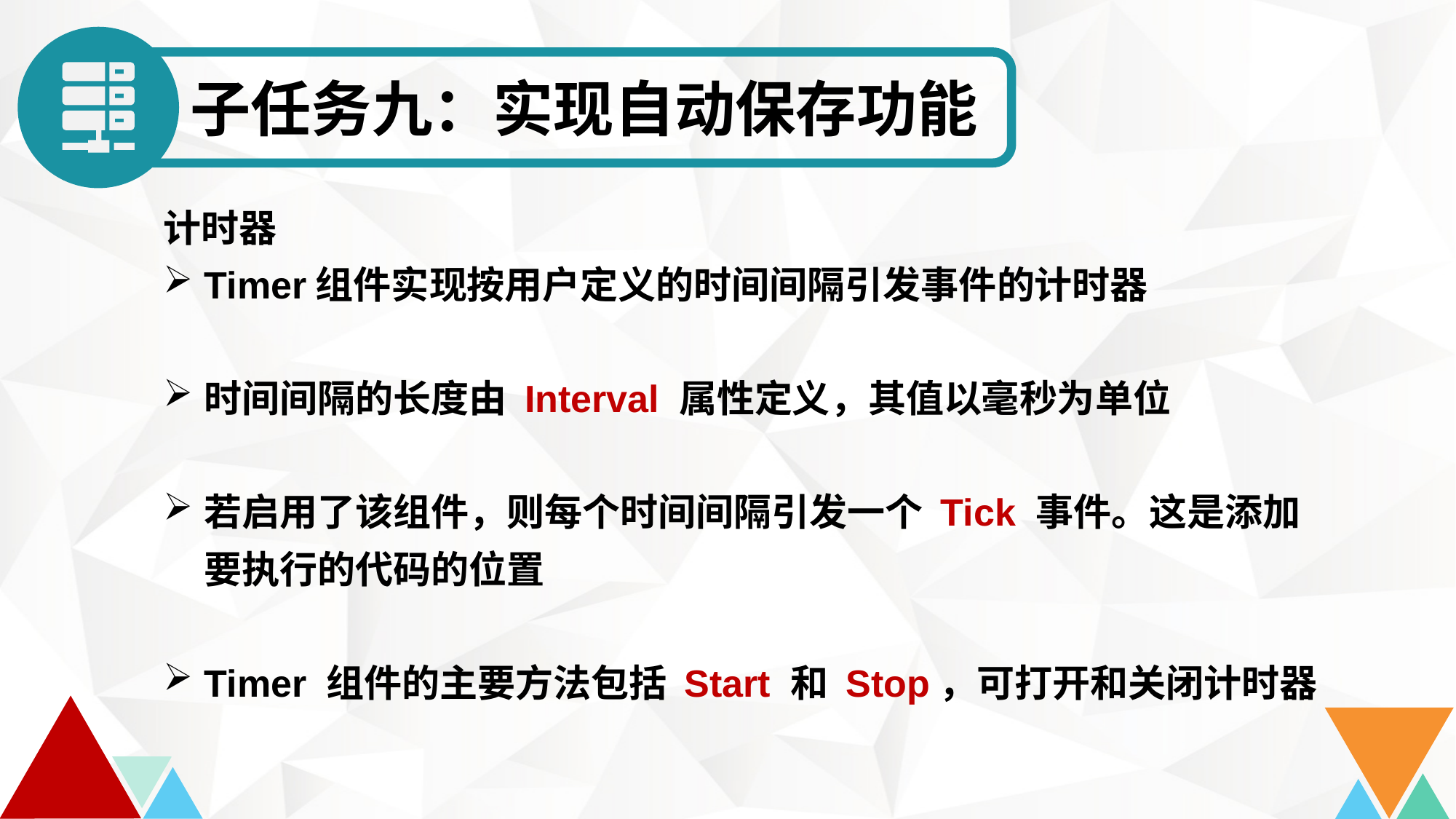

子任务九：实现自动保存功能
计时器
Timer组件实现按用户定义的时间间隔引发事件的计时器

时间间隔的长度由 Interval 属性定义，其值以毫秒为单位

若启用了该组件，则每个时间间隔引发一个 Tick 事件。这是添加要执行的代码的位置

Timer 组件的主要方法包括 Start 和 Stop，可打开和关闭计时器